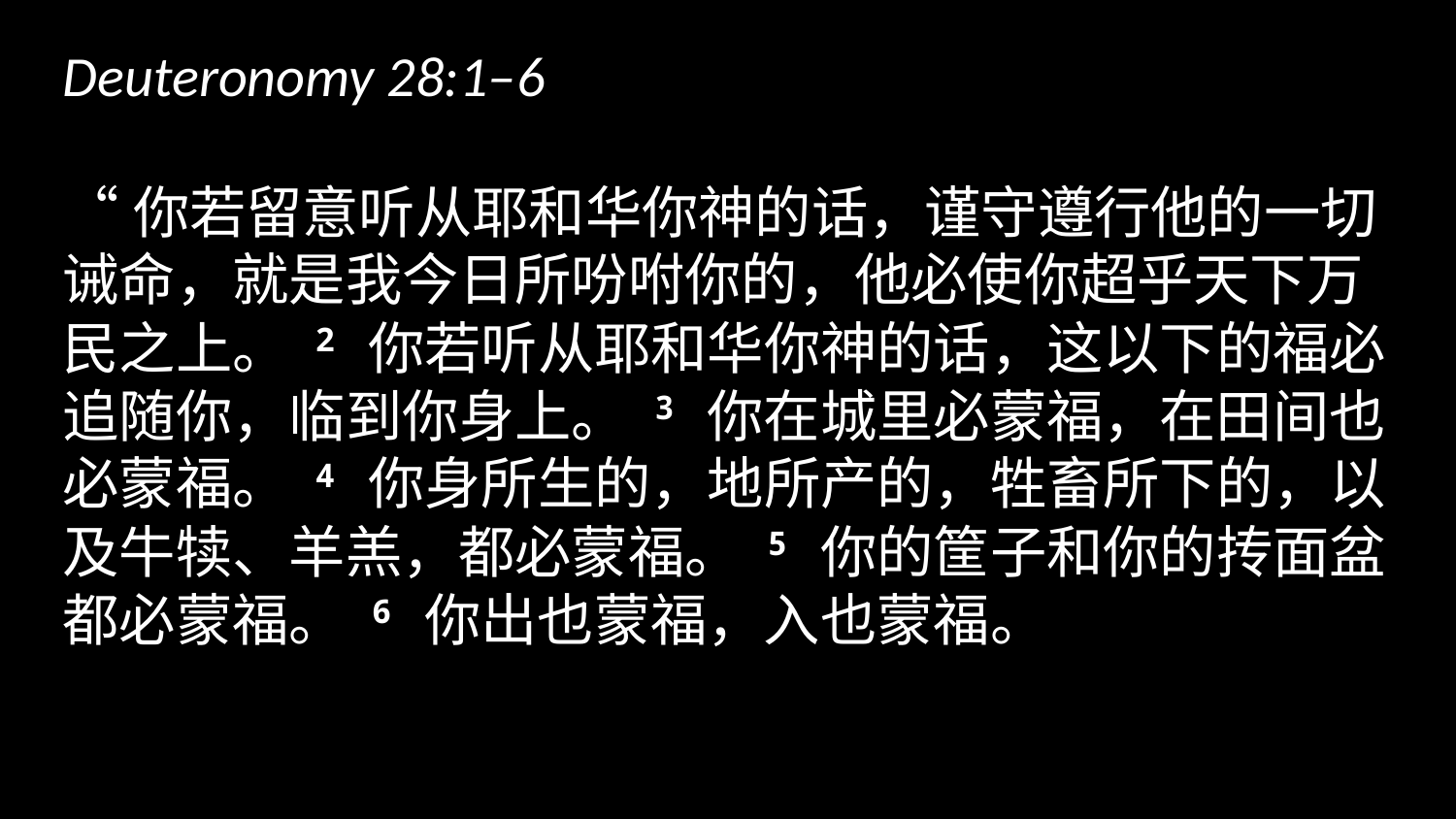

Deuteronomy 28:1–6

“你若留意听从耶和华你神的话，谨守遵行他的一切诫命，就是我今日所吩咐你的，他必使你超乎天下万民之上。 2 你若听从耶和华你神的话，这以下的福必追随你，临到你身上。 3 你在城里必蒙福，在田间也必蒙福。 4 你身所生的，地所产的，牲畜所下的，以及牛犊、羊羔，都必蒙福。 5 你的筐子和你的抟面盆都必蒙福。 6 你出也蒙福，入也蒙福。